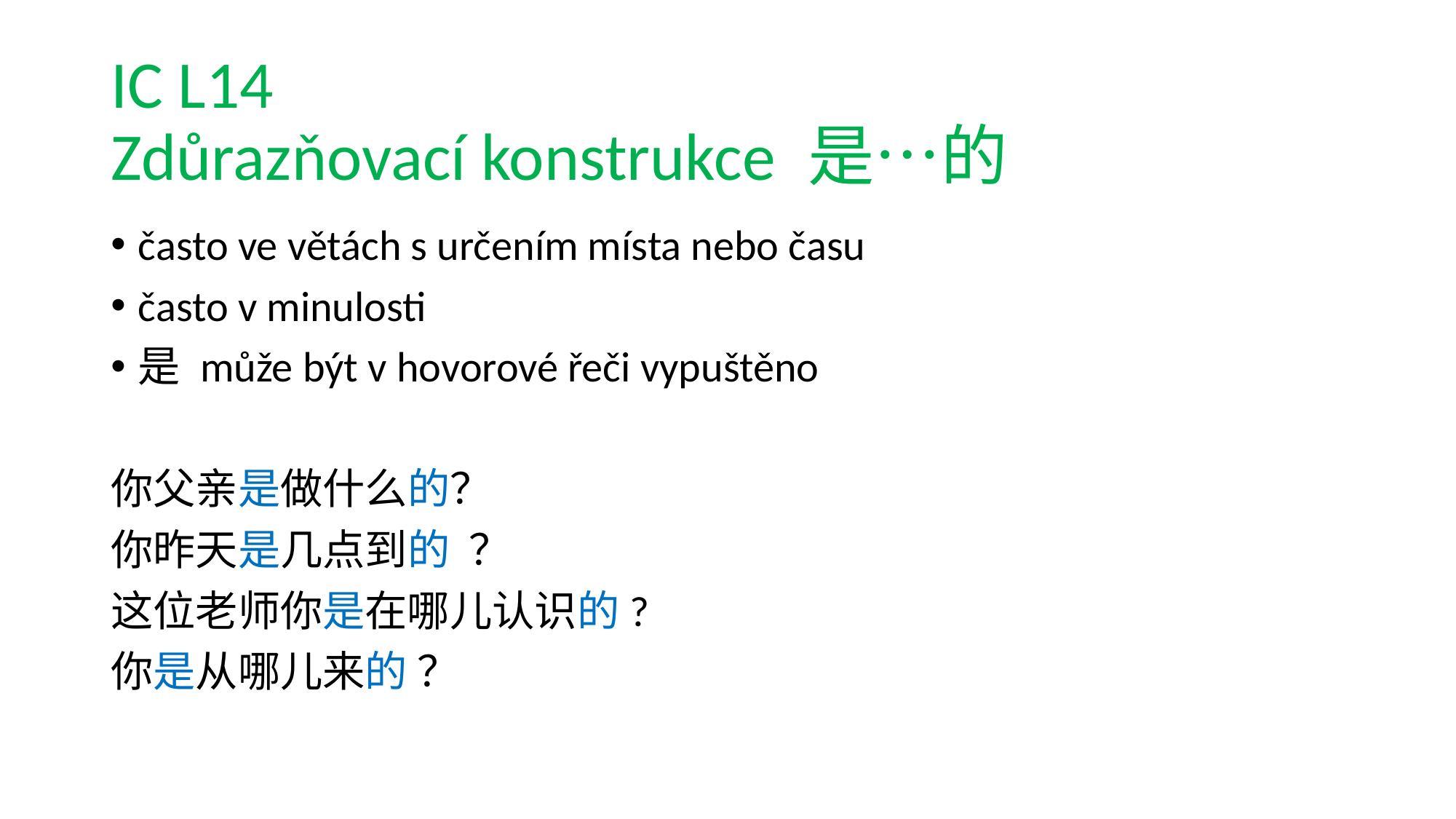

# IC L14 Zdůrazňovací konstrukce 是…的
často ve větách s určením místa nebo času
často v minulosti
是 může být v hovorové řeči vypuštěno

你父亲是做什么的？
你昨天是几点到的  ？
这位老师你是在哪儿认识的?
你是从哪儿来的 ？